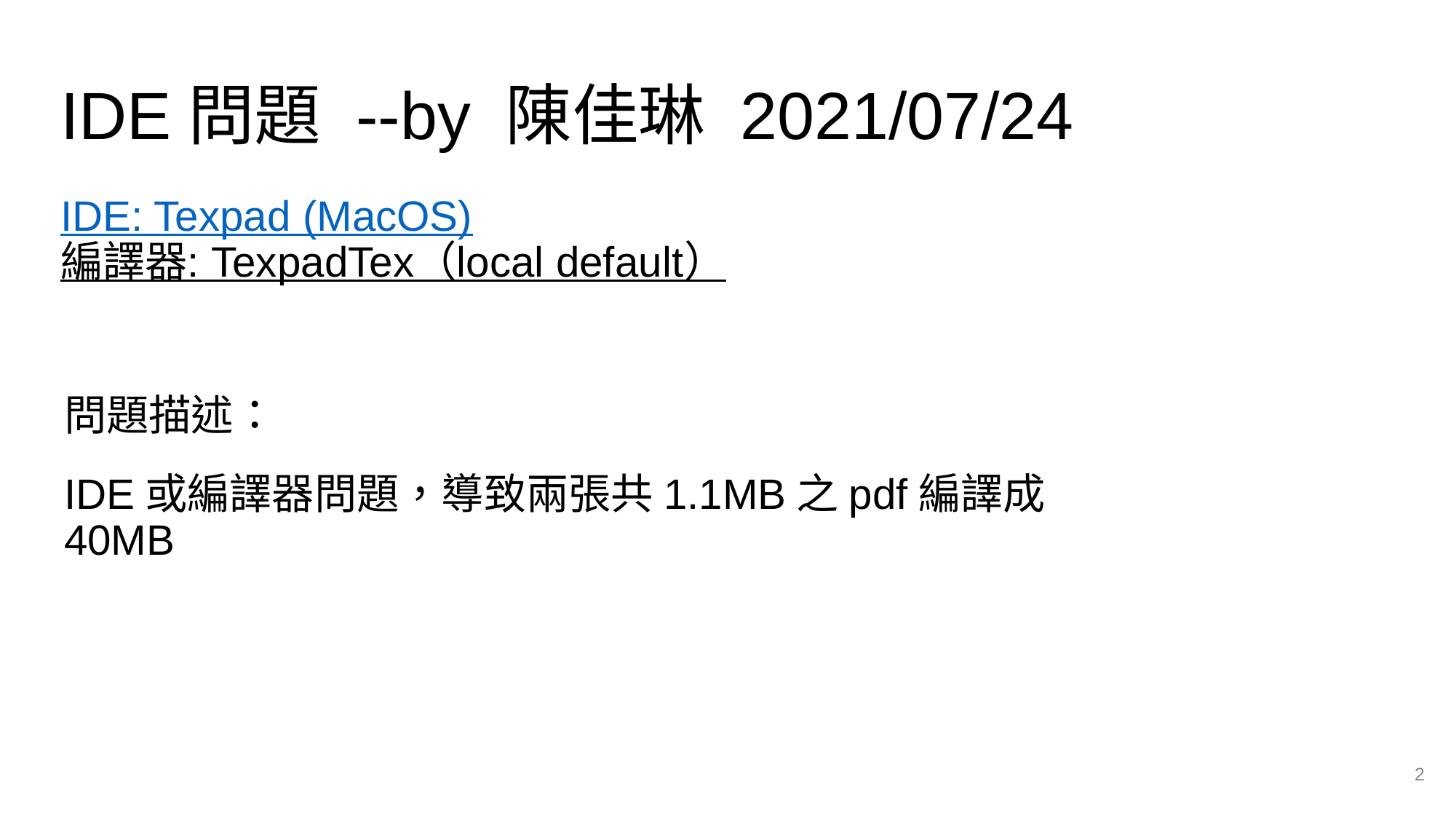

# IDE問題 --by 陳佳琳 2021/07/24
IDE: Texpad (MacOS)
編譯器: TexpadTex（local default）

問題描述：
IDE或編譯器問題，導致兩張共1.1MB之pdf編譯成40MB
2